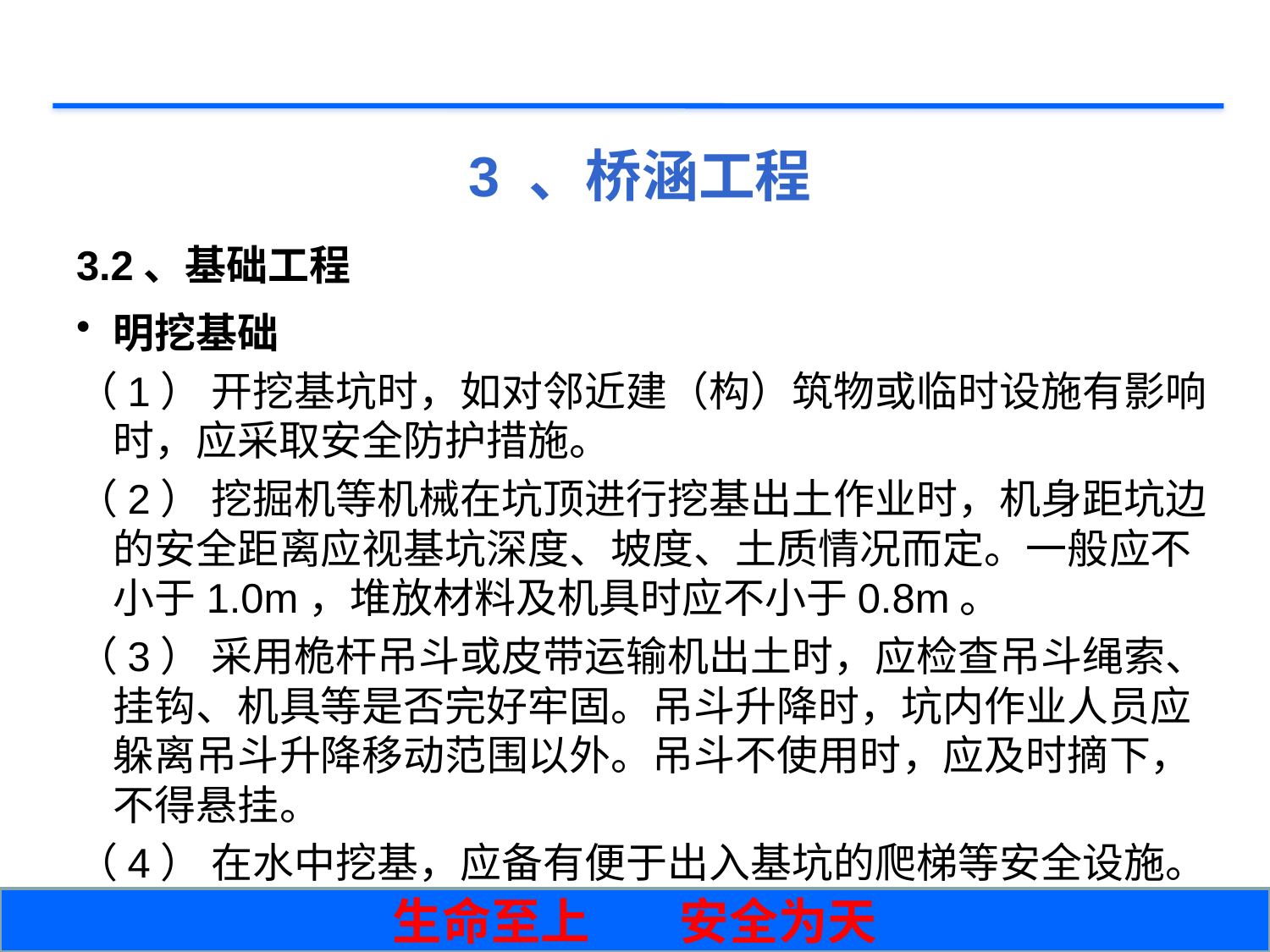

# 3 、桥涵工程
3.2、基础工程
明挖基础
（1） 开挖基坑时，如对邻近建（构）筑物或临时设施有影响时，应采取安全防护措施。
（2） 挖掘机等机械在坑顶进行挖基出土作业时，机身距坑边的安全距离应视基坑深度、坡度、土质情况而定。一般应不小于1.0m，堆放材料及机具时应不小于0.8m。
（3） 采用桅杆吊斗或皮带运输机出土时，应检查吊斗绳索、挂钩、机具等是否完好牢固。吊斗升降时，坑内作业人员应躲离吊斗升降移动范围以外。吊斗不使用时，应及时摘下，不得悬挂。
（4） 在水中挖基，应备有便于出入基坑的爬梯等安全设施。